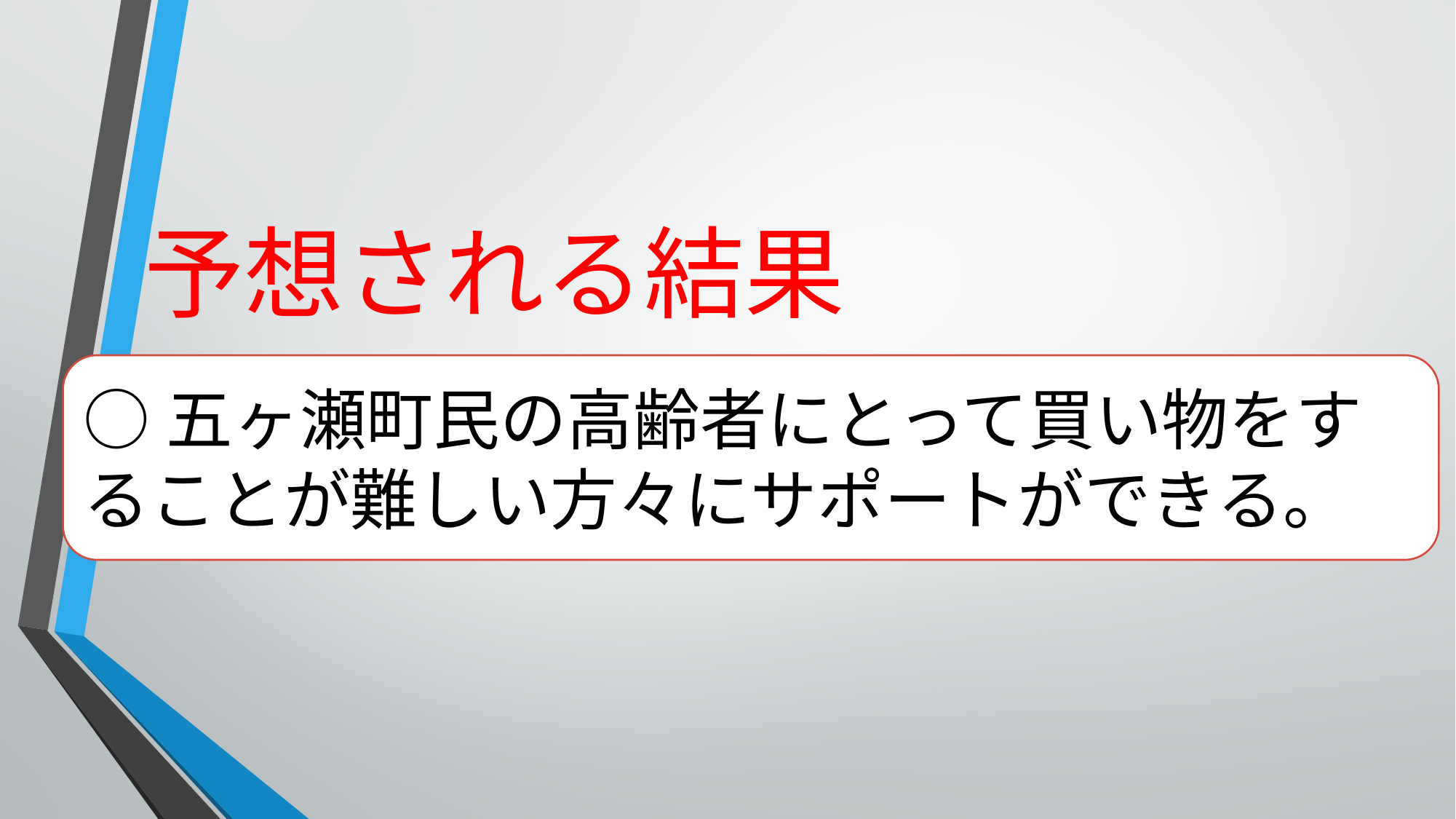

予想される結果
○五ヶ瀬町民の高齢者にとって買い物をすることが難しい方々にサポートができる。